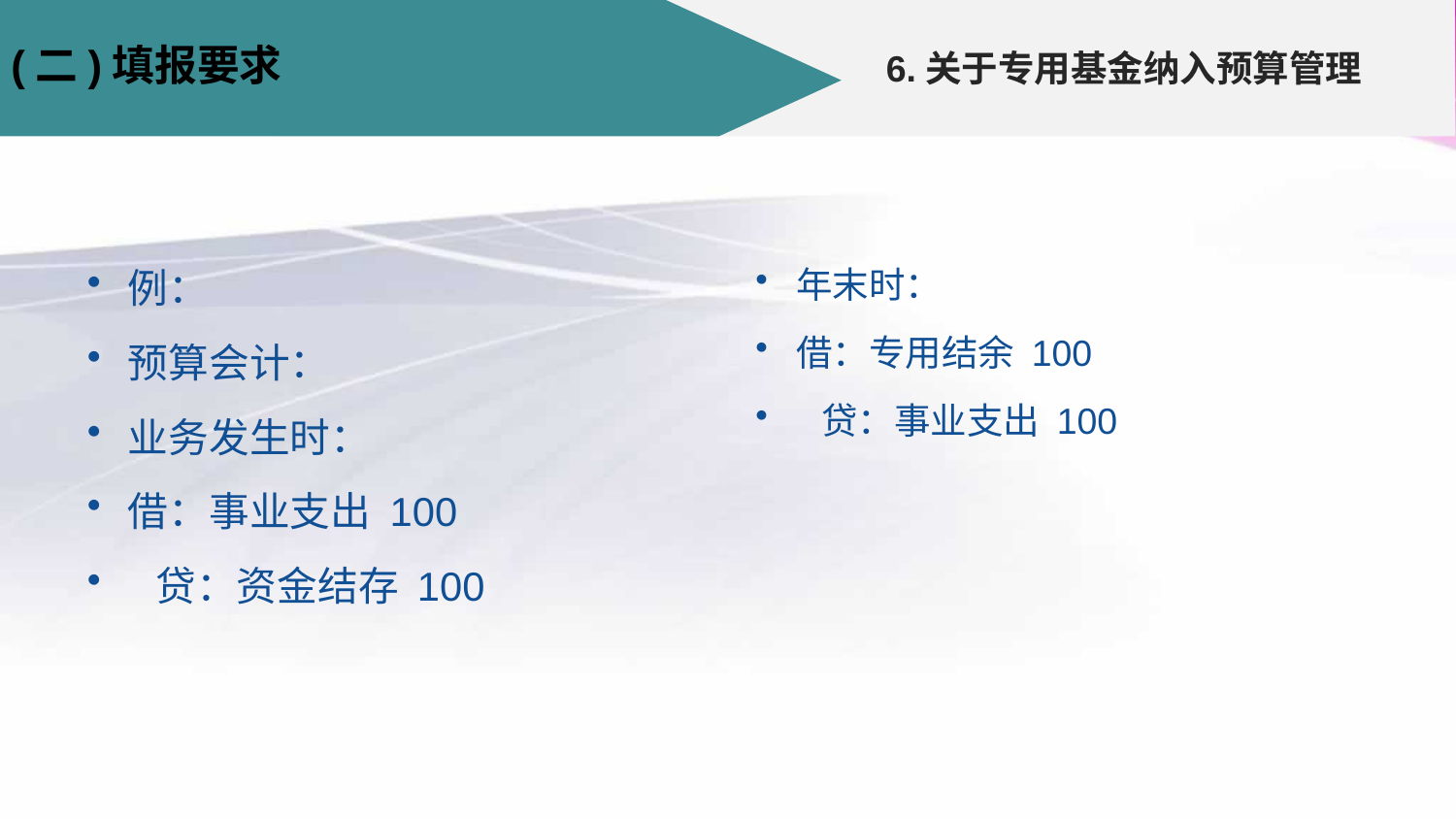

(二)填报要求
6.关于专用基金纳入预算管理
例：
预算会计：
业务发生时：
借：事业支出 100
  贷：资金结存 100

年末时：
借：专用结余 100
  贷：事业支出 100